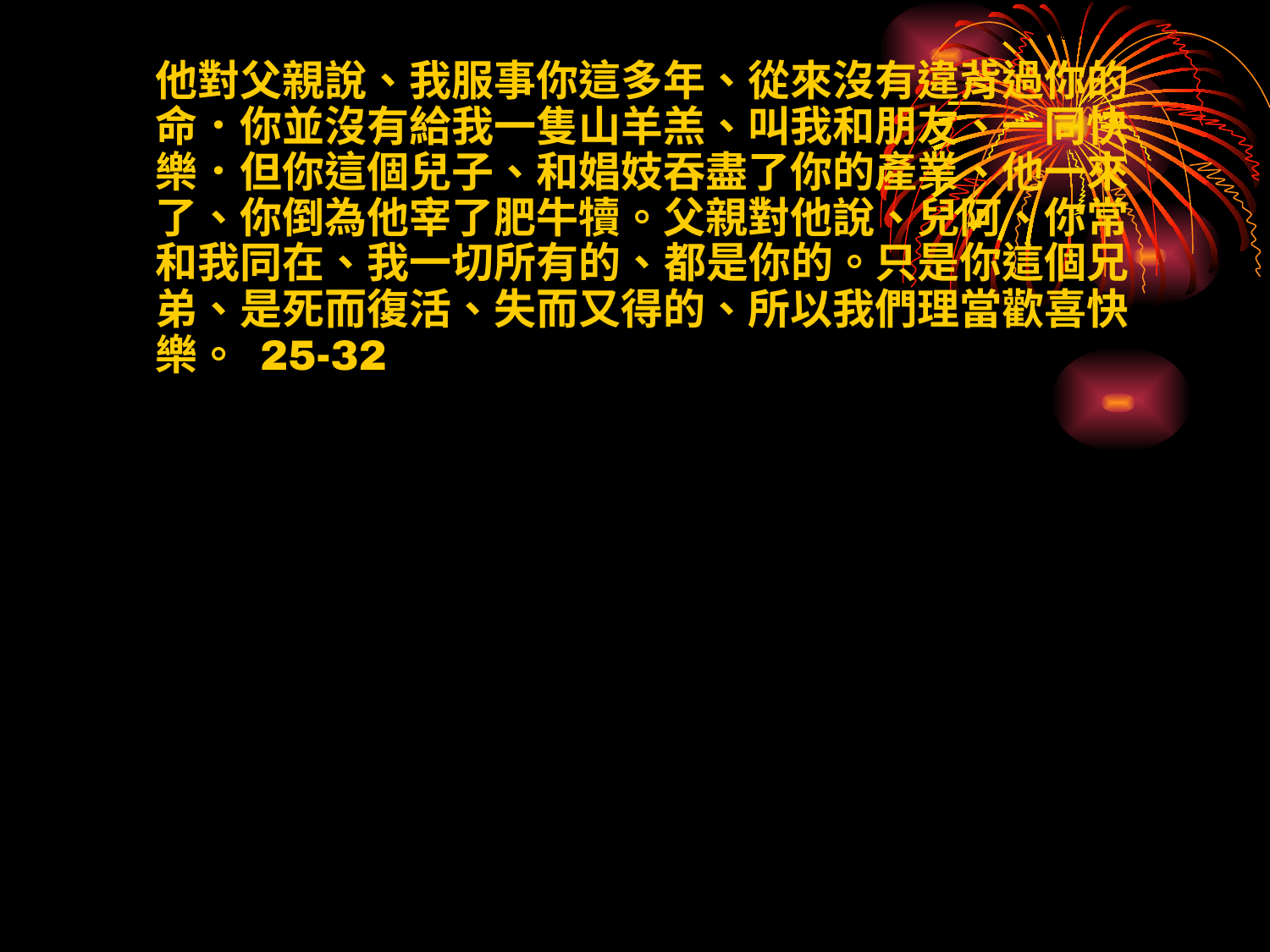

他對父親說、我服事你這多年、從來沒有違背過你的命．你並沒有給我一隻山羊羔、叫我和朋友、一同快樂．但你這個兒子、和娼妓吞盡了你的產業、他一來了、你倒為他宰了肥牛犢。父親對他說、兒阿、你常和我同在、我一切所有的、都是你的。只是你這個兄弟、是死而復活、失而又得的、所以我們理當歡喜快樂。 25-32